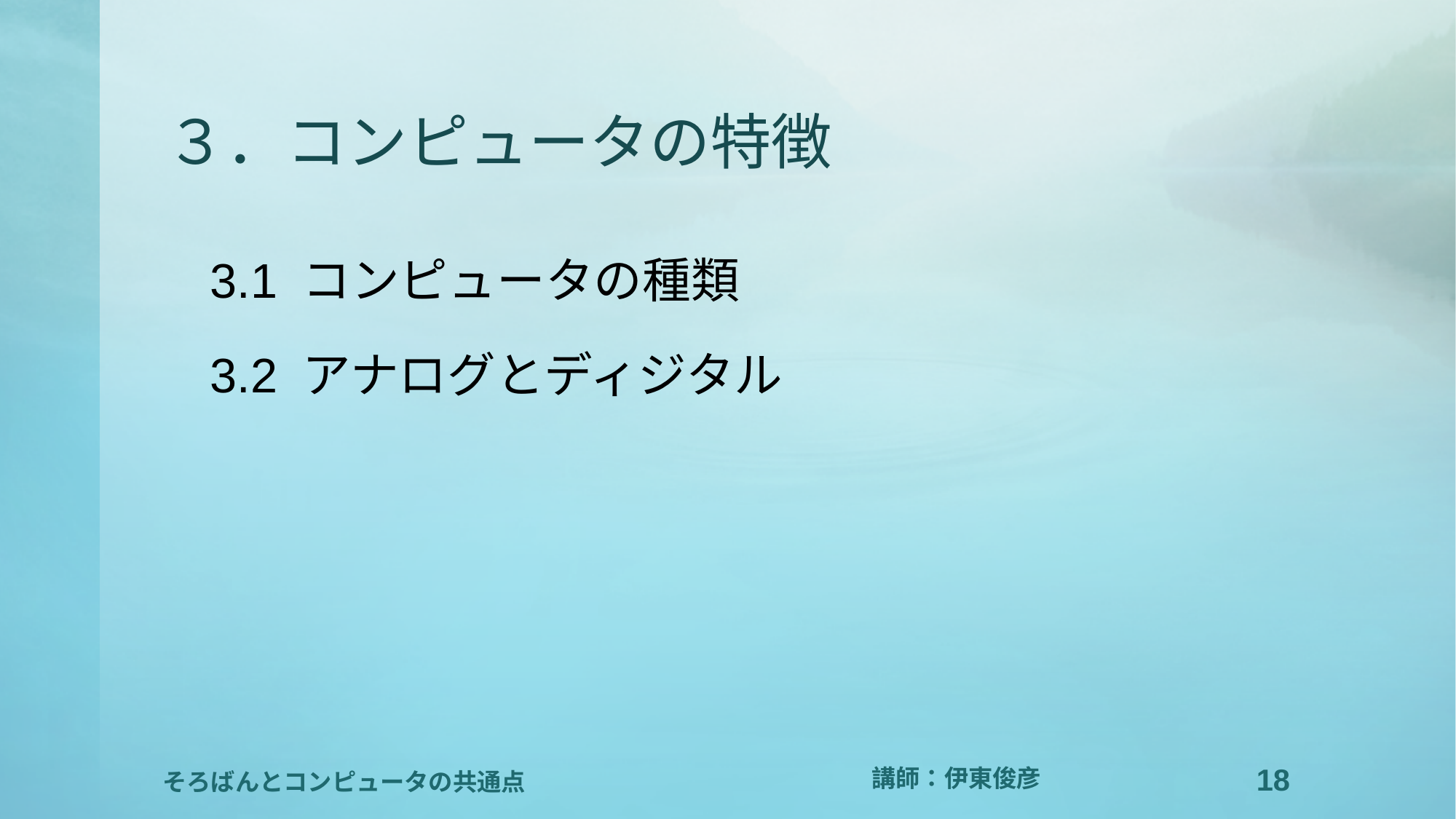

# ３．コンピュータの特徴
3.1 コンピュータの種類
3.2 アナログとディジタル
18
そろばんとコンピュータの共通点
講師：伊東俊彦